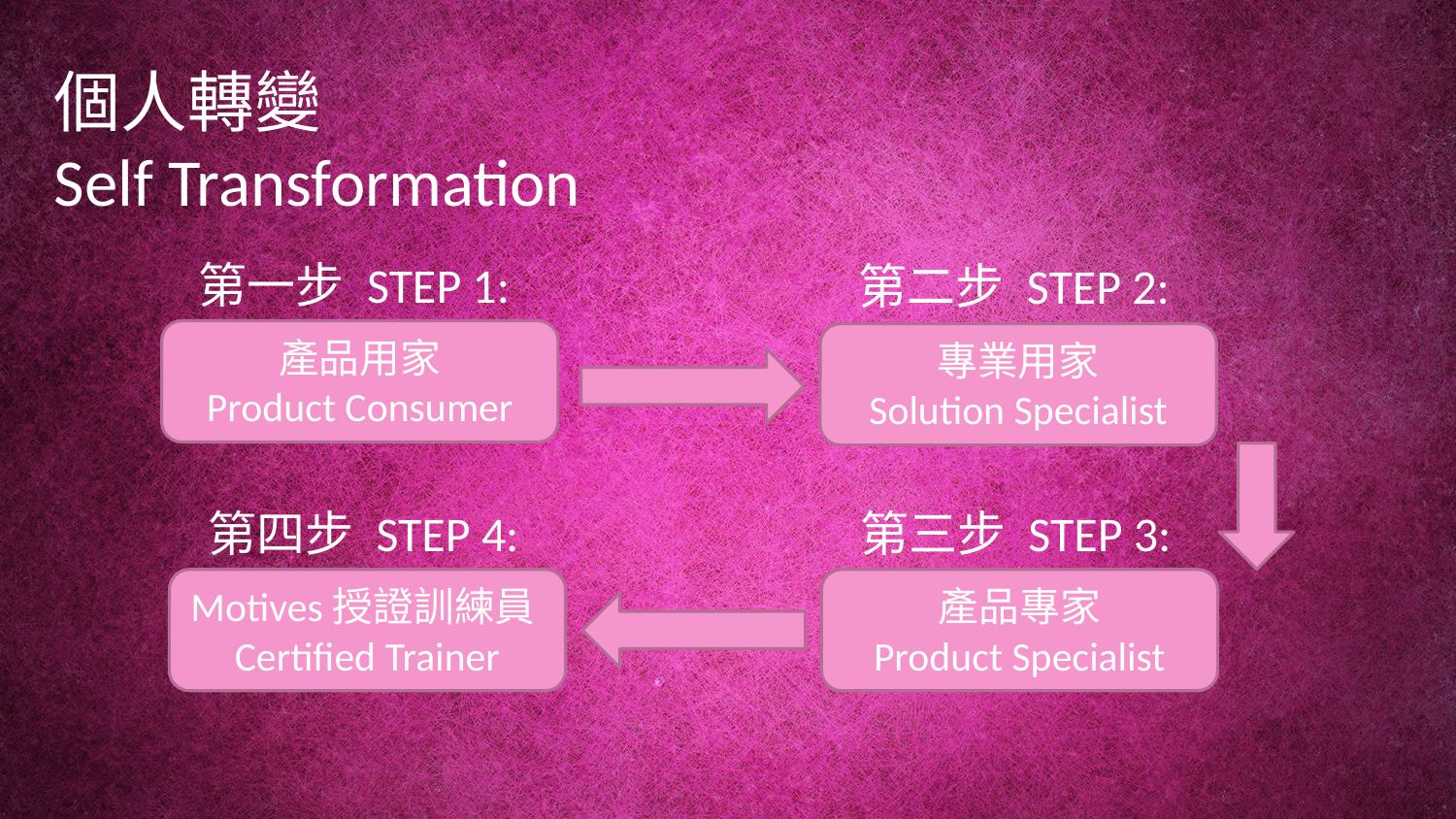

個人轉變
Self Transformation
第一步 STEP 1:
產品用家
Product Consumer
第二步 STEP 2:
專業用家
Solution Specialist

第四步 STEP 4:
Motives授證訓練員
Certified Trainer
第三步 STEP 3:
產品專家
Product Specialist